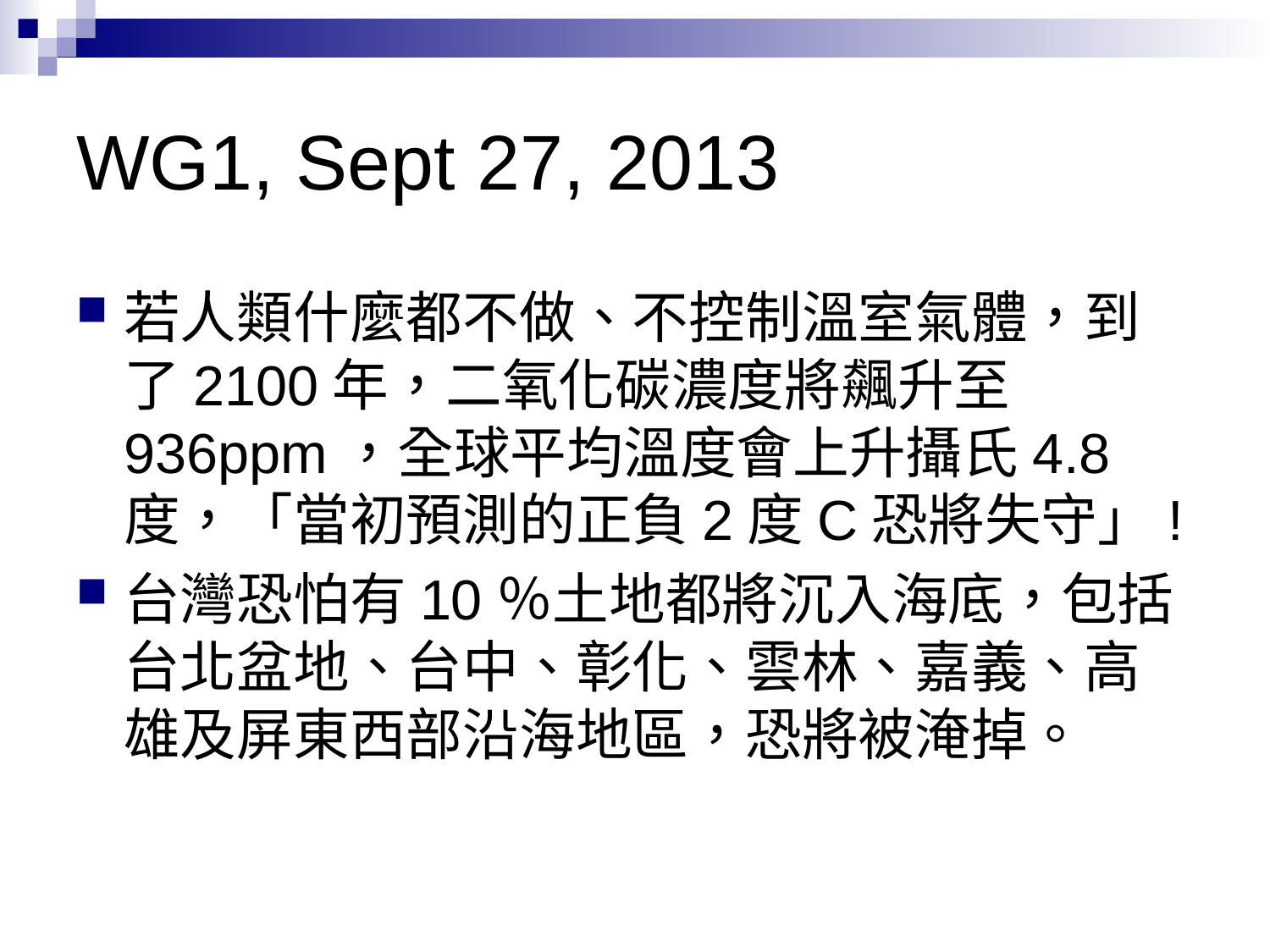

# WG1, Sept 27, 2013
若人類什麼都不做、不控制溫室氣體，到了2100年，二氧化碳濃度將飆升至936ppm，全球平均溫度會上升攝氏4.8度，「當初預測的正負2度C恐將失守」!
台灣恐怕有10％土地都將沉入海底，包括台北盆地、台中、彰化、雲林、嘉義、高雄及屏東西部沿海地區，恐將被淹掉。